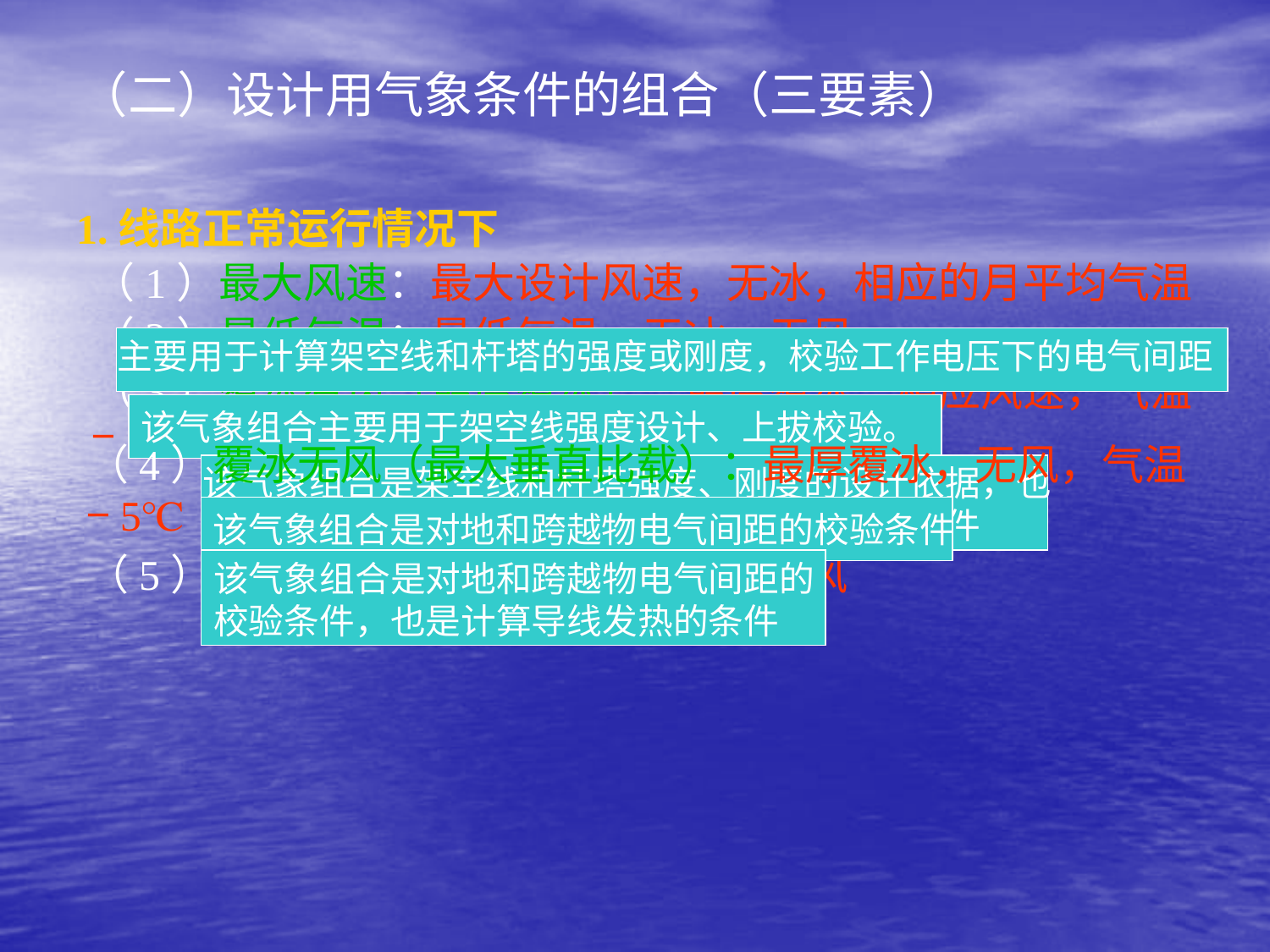

（二）设计用气象条件的组合（三要素）
   1.线路正常运行情况下
    （1）最大风速：最大设计风速，无冰，相应的月平均气温
    （2）最低气温：最低气温，无冰，无风
    （3）覆冰有风（最厚覆冰）：最厚覆冰，相应风速，气温−5℃
主要用于计算架空线和杆塔的强度或刚度，校验工作电压下的电气间距

该气象组合主要用于架空线强度设计、上拔校验。
（4）覆冰无风（最大垂直比载）：最厚覆冰，无风，气温−5℃
（5）最高气温：最高气温，无冰，无风
该气象组合是架空线和杆塔强度、刚度的设计依据，也是风偏后边导线对地和凸出物电气间距的校验条件

该气象组合是对地和跨越物电气间距的校验条件

该气象组合是对地和跨越物电气间距的校验条件，也是计算导线发热的条件